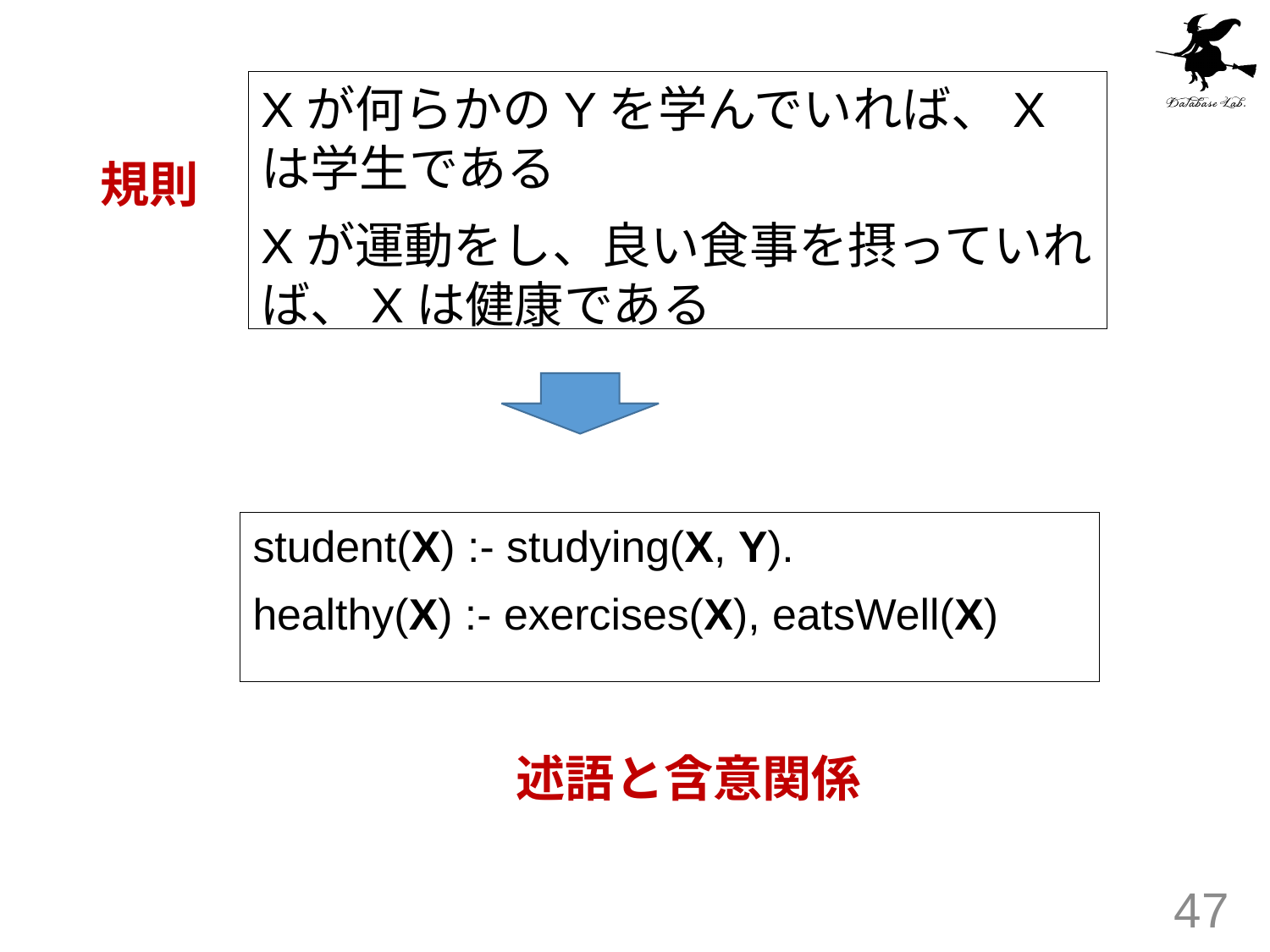

Xが何らかのYを学んでいれば、Xは学生である
Xが運動をし、良い食事を摂っていれば、Xは健康である
規則

student(X) :- studying(X, Y).
healthy(X) :- exercises(X), eatsWell(X)
述語と含意関係
47